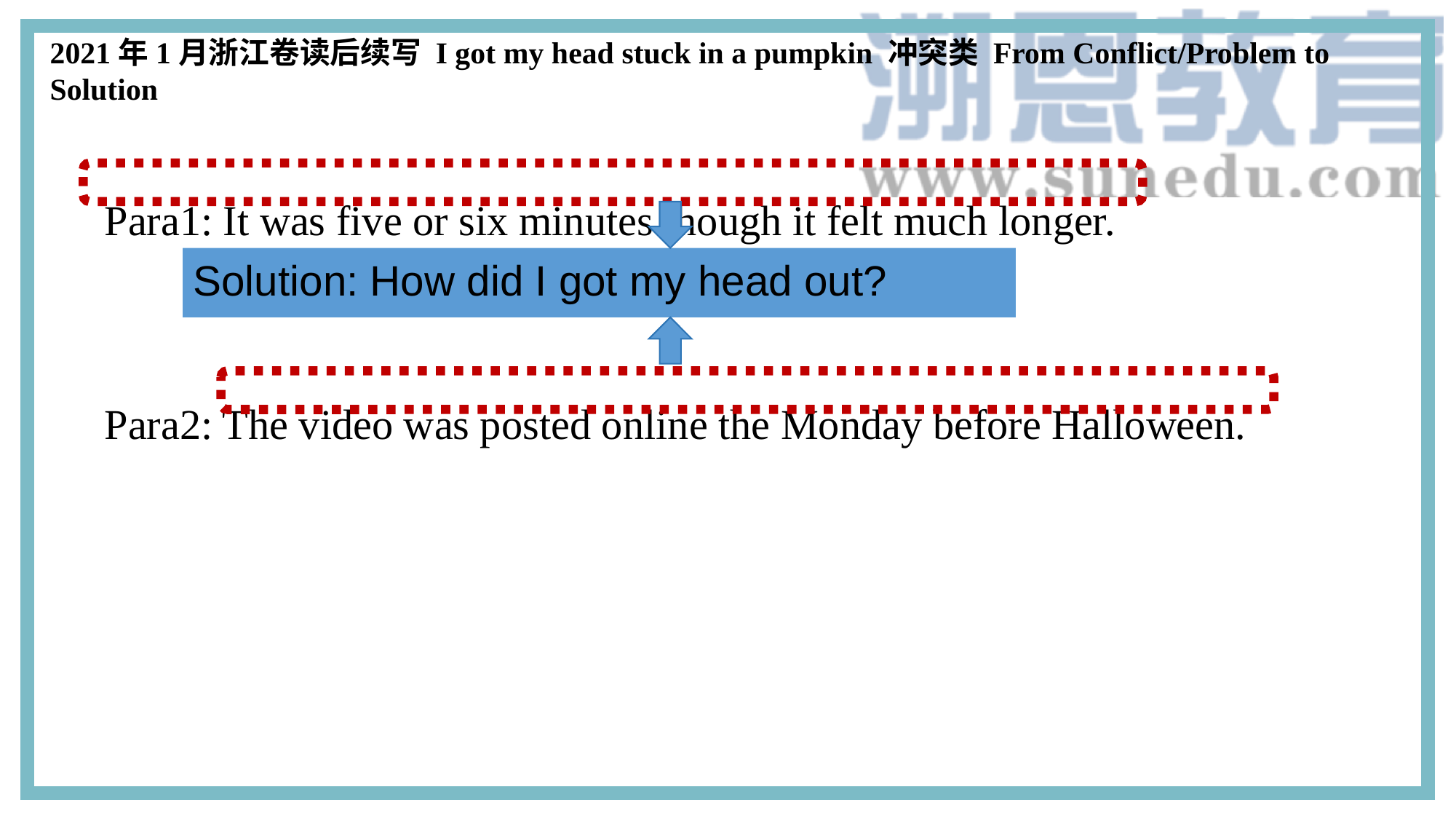

2021年1月浙江卷读后续写 I got my head stuck in a pumpkin 冲突类 From Conflict/Problem to Solution

Para1: It was five or six minutes though it felt much longer.

Para2: The video was posted online the Monday before Halloween.

Solution: How did I got my head out?